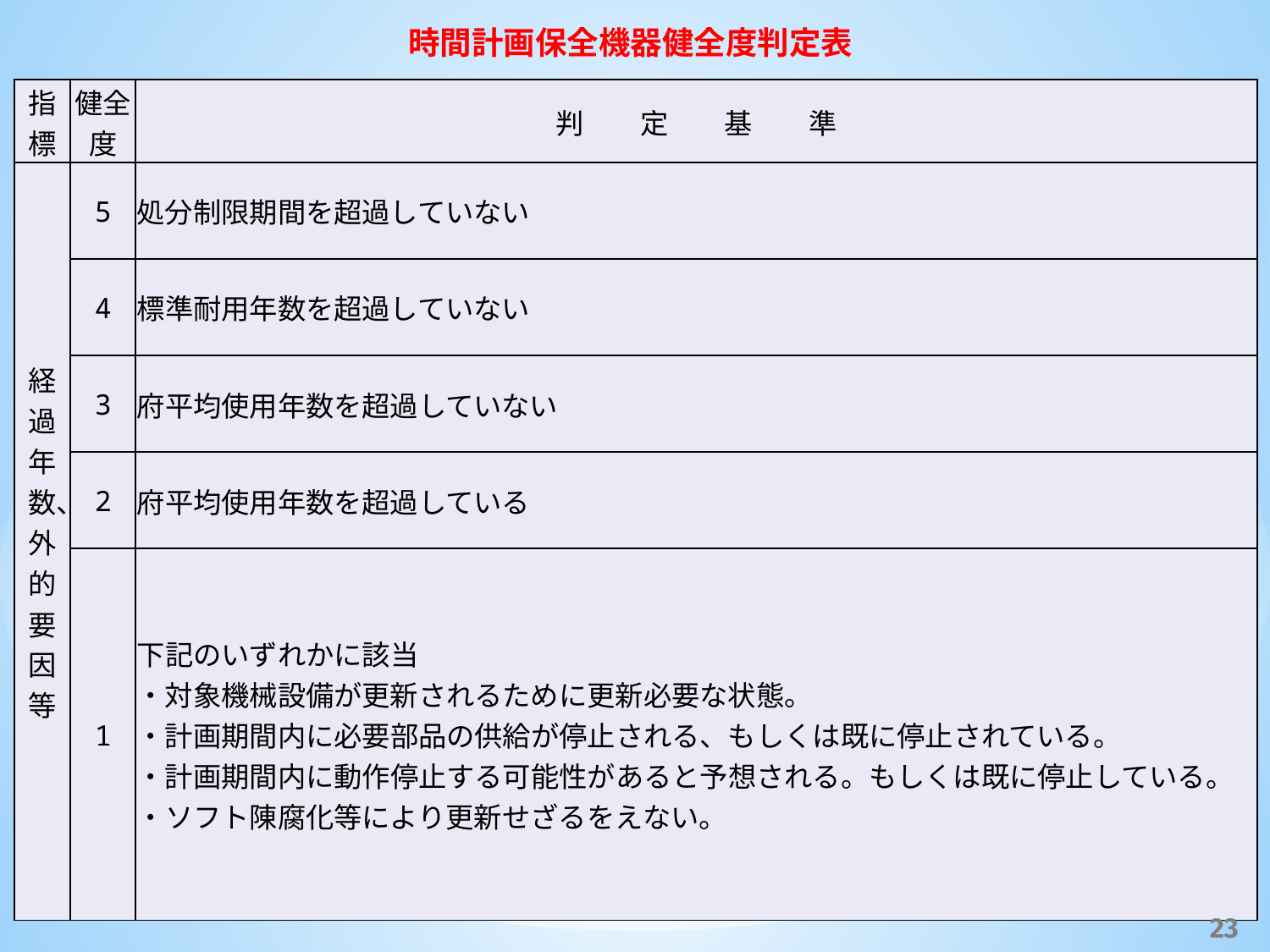

時間計画保全機器健全度判定表
| 指 標 | 健全 度 | 判　　定　　基　　準 |
| --- | --- | --- |
| 経過年数、外的要因等 | 5 | 処分制限期間を超過していない |
|  | 4 | 標準耐用年数を超過していない |
|  | 3 | 府平均使用年数を超過していない |
|  | 2 | 府平均使用年数を超過している |
|  | 1 | 下記のいずれかに該当 ・対象機械設備が更新されるために更新必要な状態。 ・計画期間内に必要部品の供給が停止される、もしくは既に停止されている。 ・計画期間内に動作停止する可能性があると予想される。もしくは既に停止している。 ・ソフト陳腐化等により更新せざるをえない。 |
23